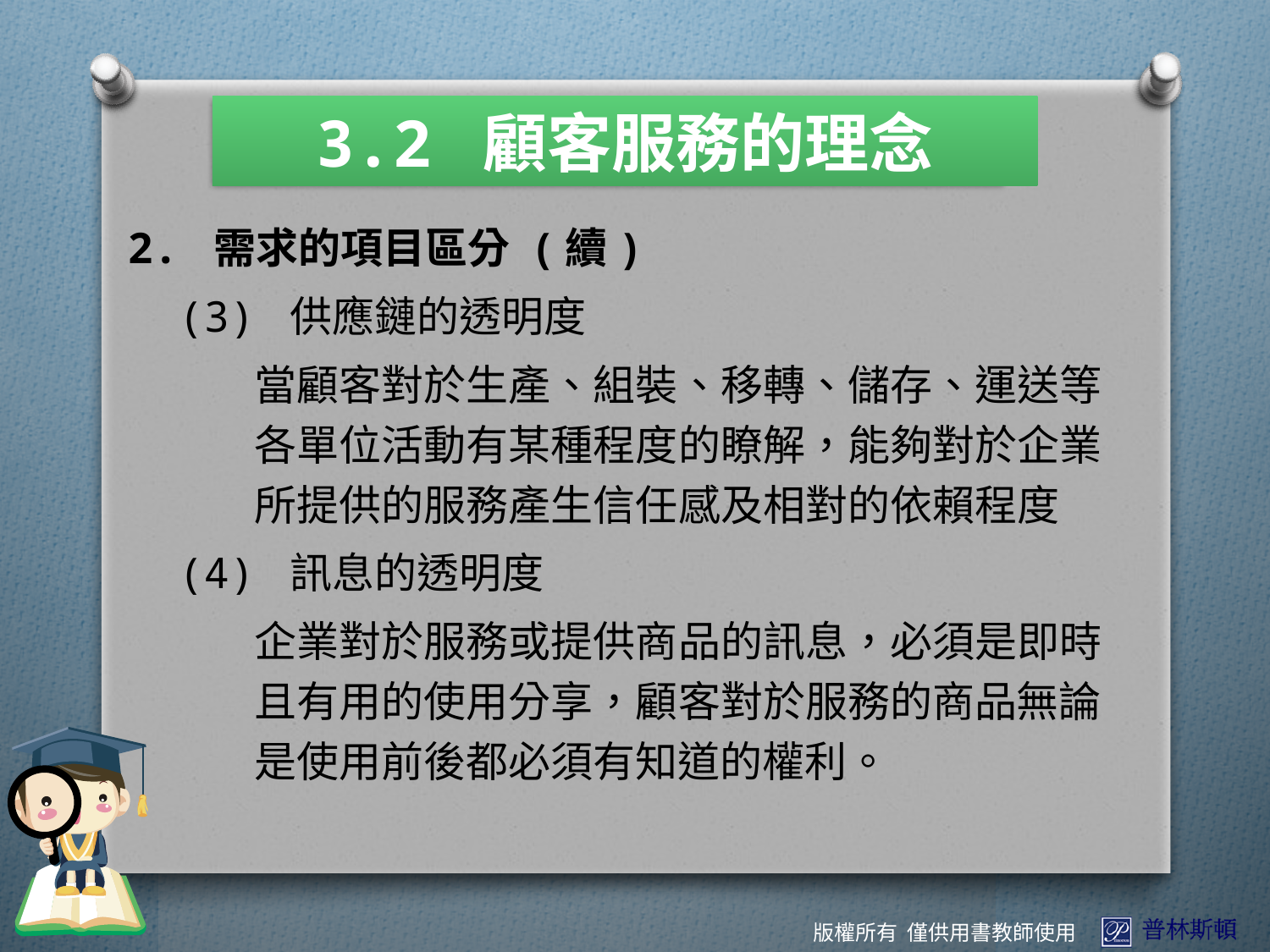

3.2 顧客服務的理念
2. 需求的項目區分 (續)
  (3) 供應鏈的透明度
	當顧客對於生產、組裝、移轉、儲存、運送等	各單位活動有某種程度的瞭解，能夠對於企業	所提供的服務產生信任感及相對的依賴程度
  (4) 訊息的透明度
	企業對於服務或提供商品的訊息，必須是即時	且有用的使用分享，顧客對於服務的商品無論	是使用前後都必須有知道的權利。